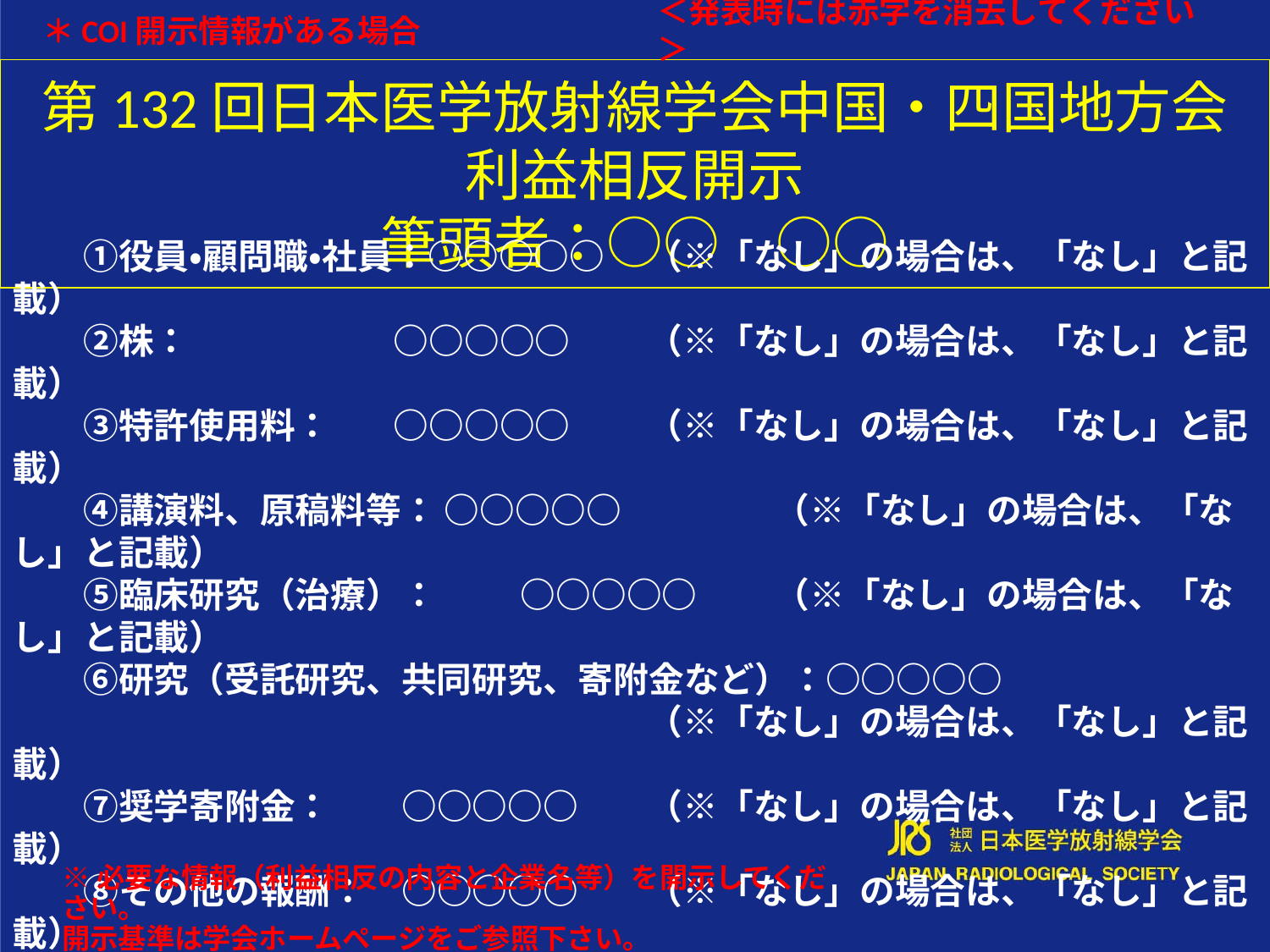

＊COI開示情報がある場合
＜発表時には赤字を消去してください＞
# 第132回日本医学放射線学会中国・四国地方会 利益相反開示 筆頭者：○○　○○
　　①役員・顧問職・社員：○○○○○　	（※「なし」の場合は、「なし」と記載）
　　②株：		○○○○○	（※「なし」の場合は、「なし」と記載）
　　③特許使用料： 	○○○○○　	（※「なし」の場合は、「なし」と記載）
　　④講演料、原稿料等： ○○○○○　	（※「なし」の場合は、「なし」と記載）
　　⑤臨床研究（治療）： 	○○○○○　	（※「なし」の場合は、「なし」と記載）
　　⑥研究（受託研究、共同研究、寄附金など）：○○○○○
					（※「なし」の場合は、「なし」と記載）
　　⑦奨学寄附金：	 ○○○○○　	（※「なし」の場合は、「なし」と記載）
　　⑧その他の報酬： 	 ○○○○○　	（※「なし」の場合は、「なし」と記載）

※必要な情報（利益相反の内容と企業名等）を開示してください。
開示基準は学会ホームページをご参照下さい。